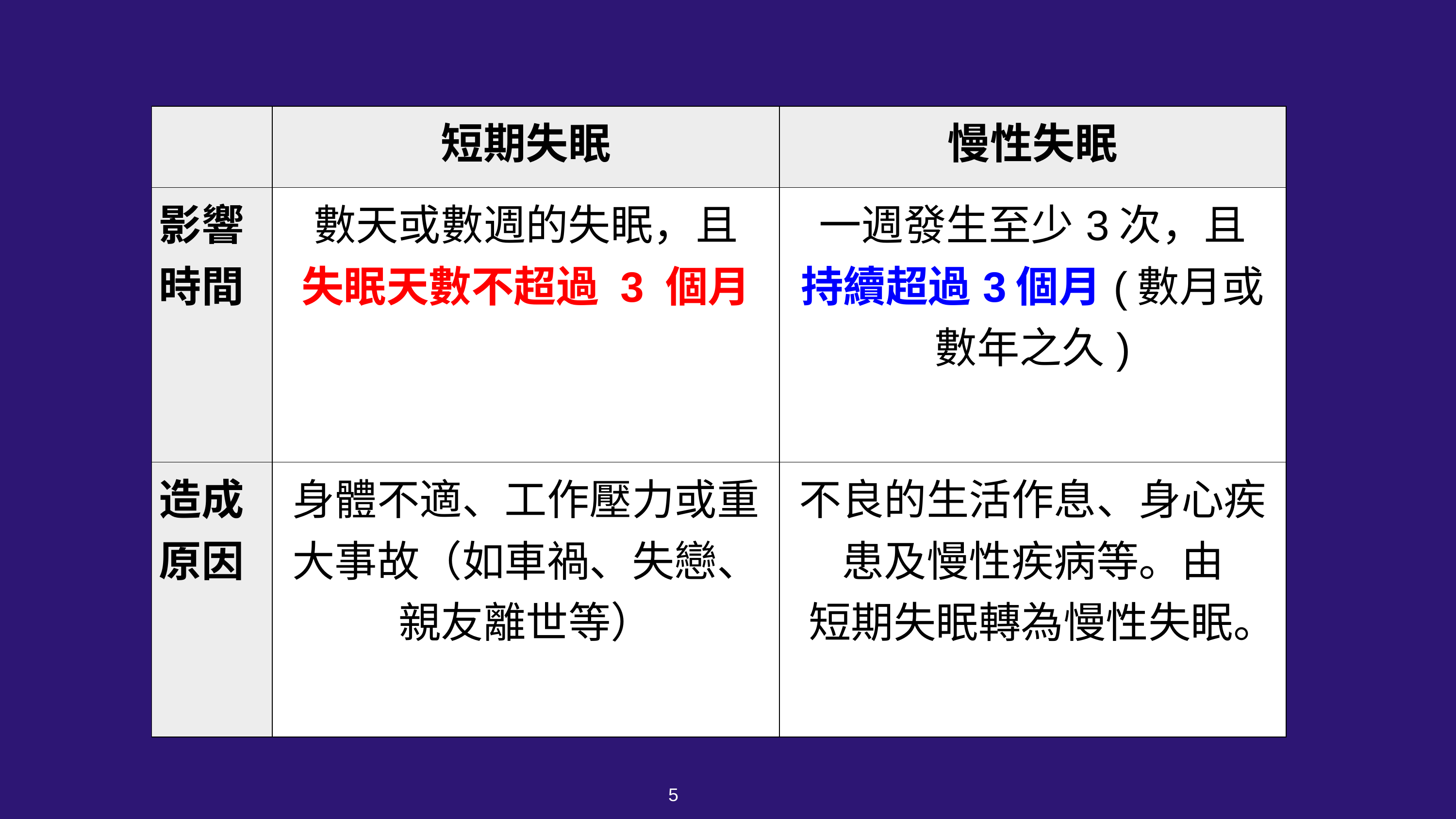

|  | 短期失眠 | 慢性失眠 |
| --- | --- | --- |
| 影響時間 | 數天或數週的失眠，且 失眠天數不超過 3 個月 | 一週發生至少3次，且 持續超過3個月(數月或數年之久) |
| 造成原因 | 身體不適、工作壓力或重大事故（如車禍、失戀、親友離世等） | 不良的生活作息、身心疾患及慢性疾病等。由 短期失眠轉為慢性失眠。 |
5